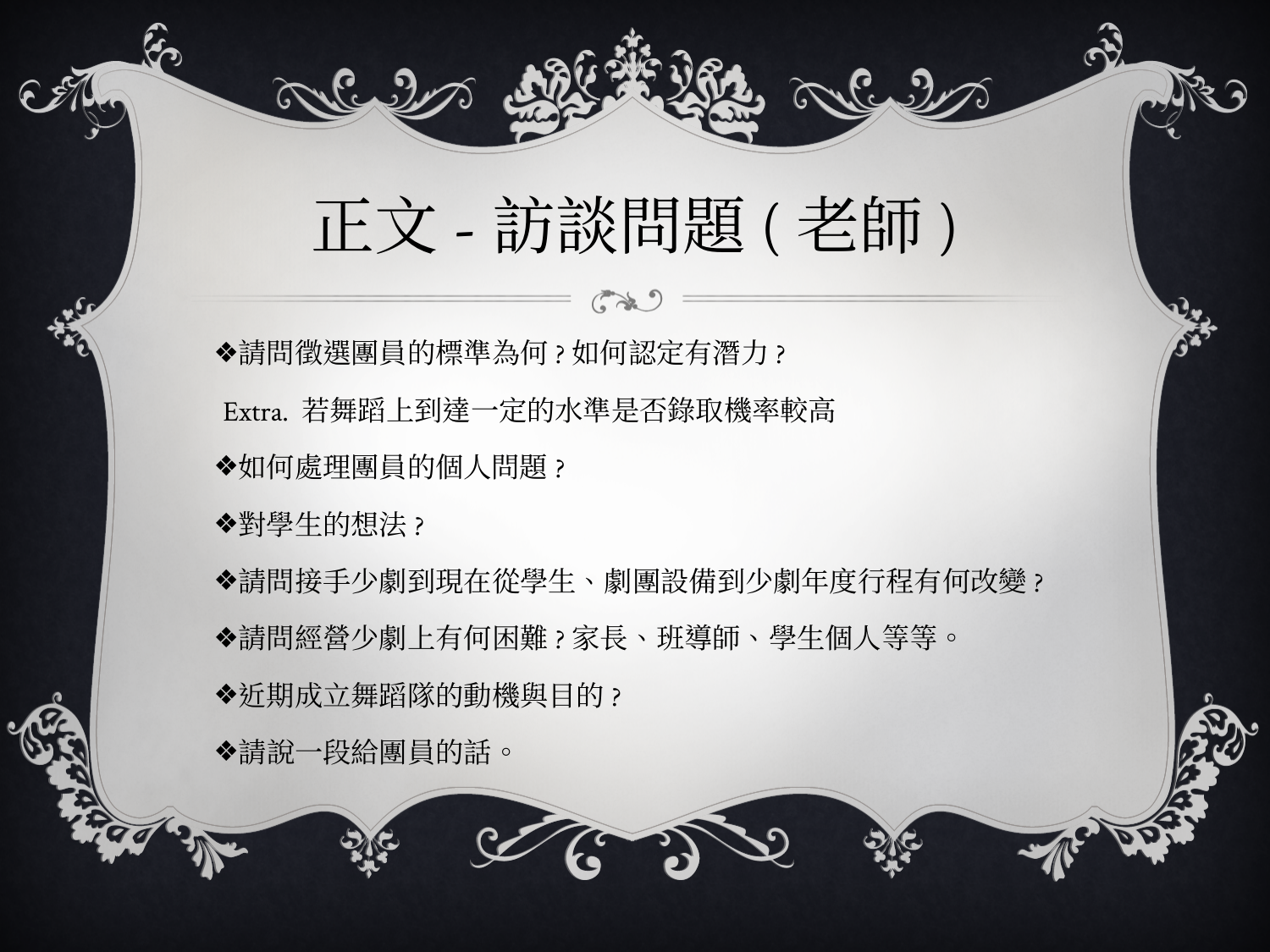

# 正文-訪談問題(老師)
請問徵選團員的標準為何?如何認定有潛力?
    Extra. 若舞蹈上到達一定的水準是否錄取機率較高
如何處理團員的個人問題?
對學生的想法?
請問接手少劇到現在從學生、劇團設備到少劇年度行程有何改變?
請問經營少劇上有何困難?家長、班導師、學生個人等等。
近期成立舞蹈隊的動機與目的?
請說一段給團員的話。